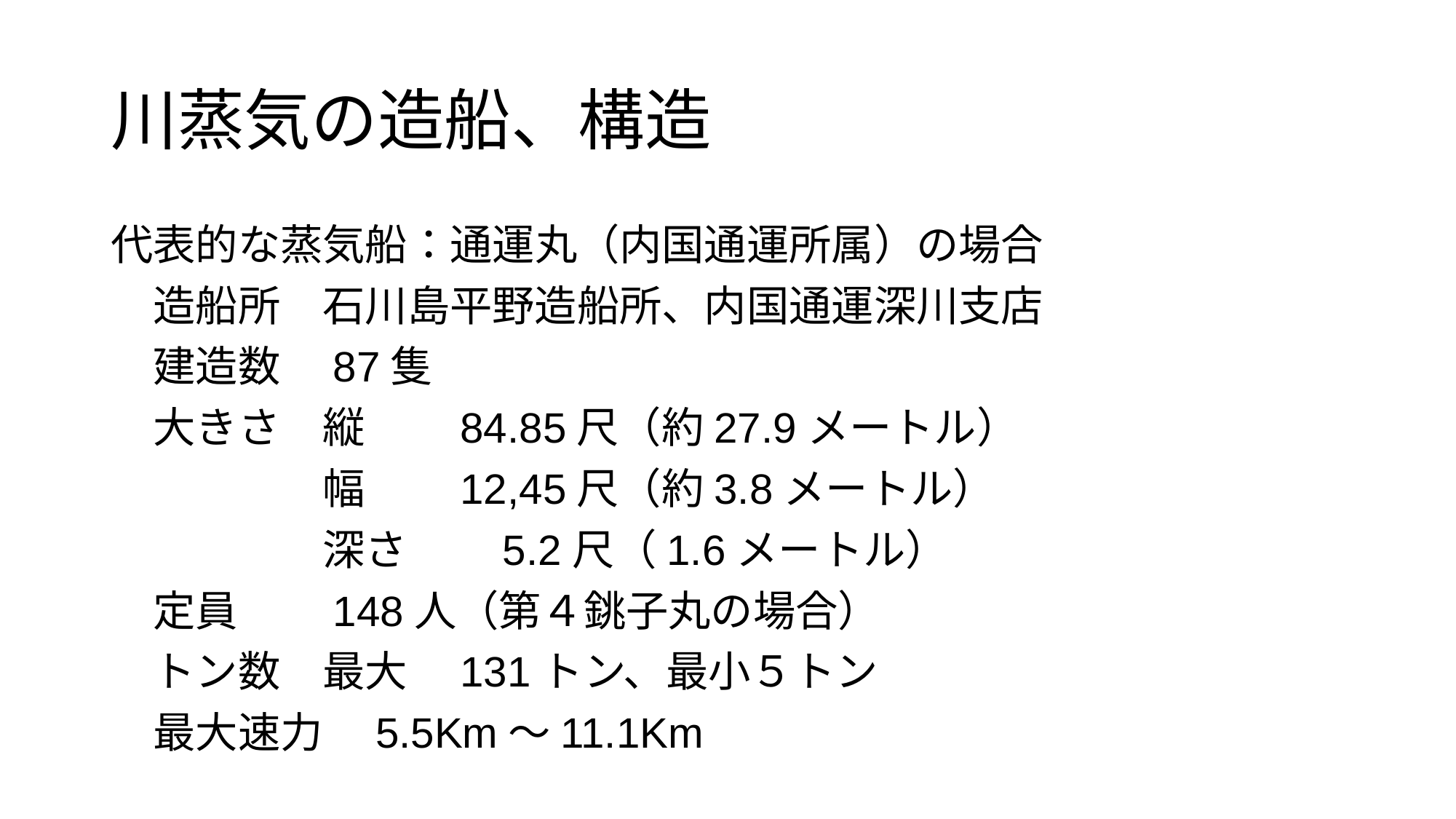

# 川蒸気の造船、構造
代表的な蒸気船：通運丸（内国通運所属）の場合
　造船所　石川島平野造船所、内国通運深川支店
　建造数　87隻
　大きさ　縦　　84.85尺（約27.9メートル）
　　　　　幅　　12,45尺（約3.8メートル）
　　　　　深さ　　5.2尺（1.6メートル）
　定員　　148人（第４銚子丸の場合）
　トン数　最大　131トン、最小５トン
　最大速力　5.5Km～11.1Km